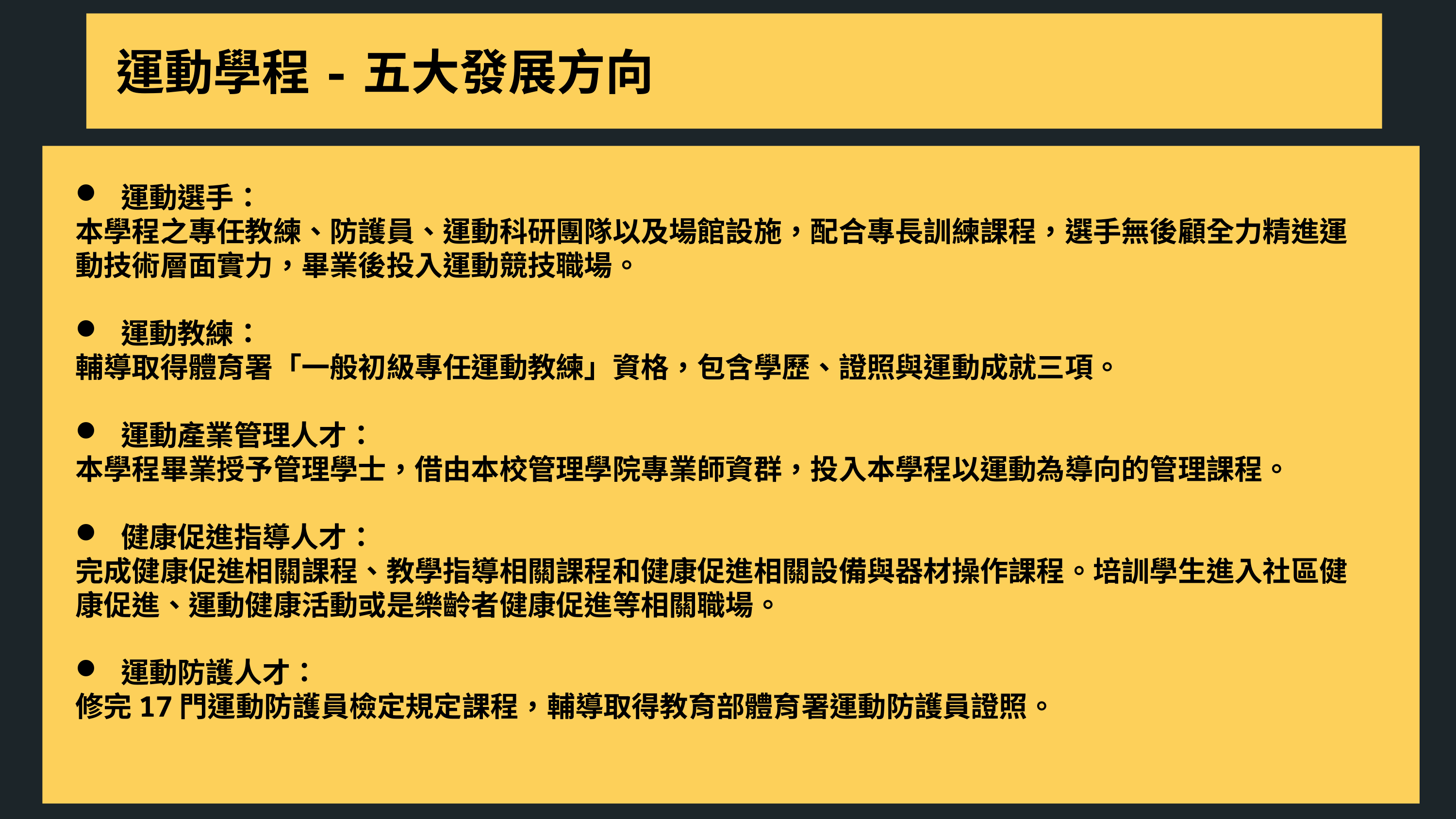

運動學程-五大發展方向

運動選手：
本學程之專任教練、防護員、運動科研團隊以及場館設施，配合專長訓練課程，選手無後顧全力精進運動技術層面實力，畢業後投入運動競技職場。

運動教練：
輔導取得體育署「一般初級專任運動教練」資格，包含學歷、證照與運動成就三項。​

運動產業管理人才：
本學程畢業授予管理學士，借由本校管理學院專業師資群，投入本學程以運動為導向的管理課程。​

健康促進指導人才：
完成健康促進相關課程、教學指導相關課程和健康促進相關設備與器材操作課程。培訓學生進入社區健康促進、運動健康活動或是樂齡者健康促進等相關職場。​

運動防護人才：
修完17門運動防護員檢定規定課程，輔導取得教育部體育署運動防護員證照。